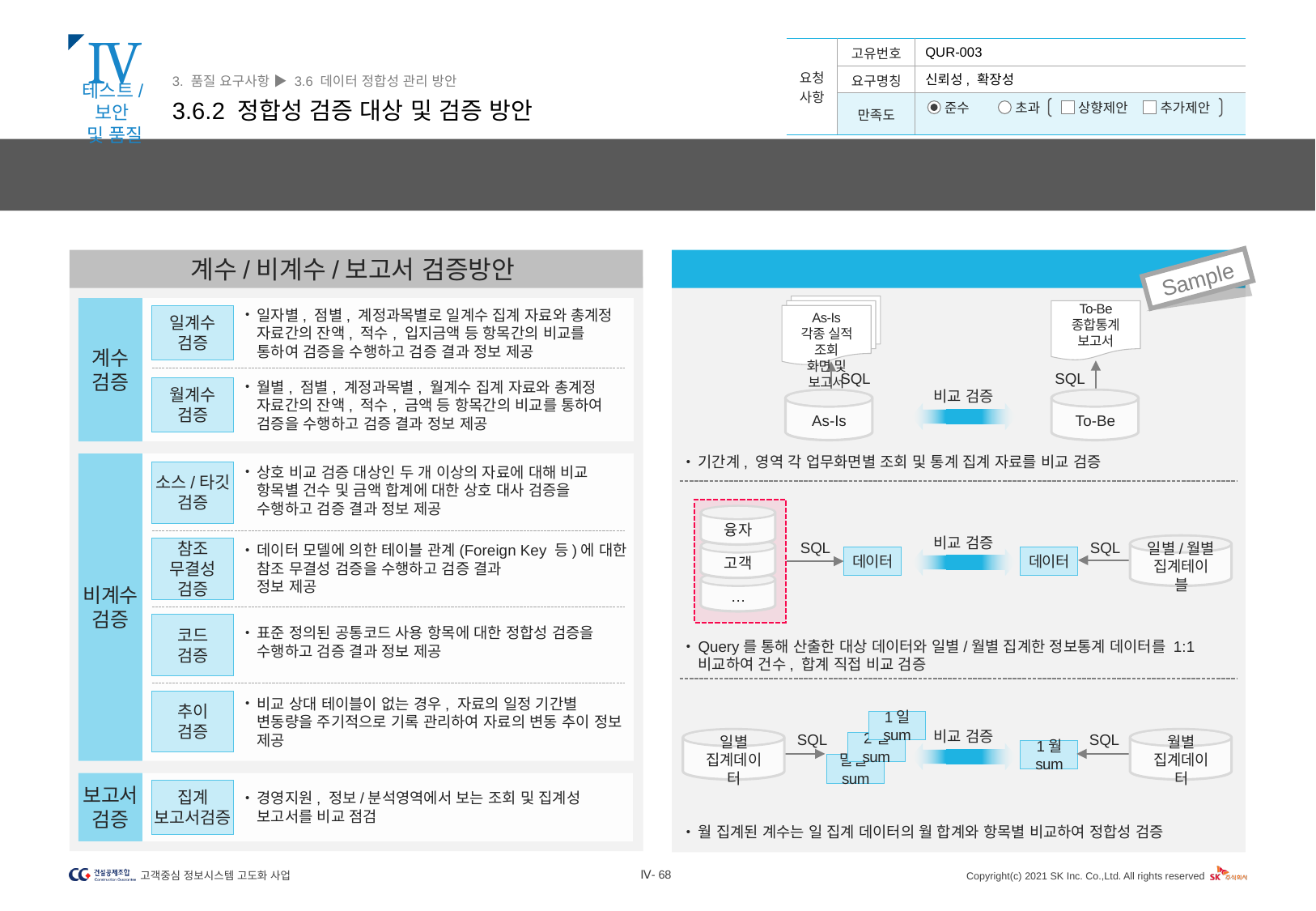

Ⅳ

3. 품질 요구사항 ▶ 3.6 데이터 정합성 관리 방안
3.6.2 정합성 검증 대상 및 검증 방안
QUR-003
신뢰성, 확장성
테스트/보안
및 품질

데이터 정합성 보장을 위해 다양한 방법의 비교, 대사를 통해 데이터를 점검합니다.
계수/비계수/보고서 검증방안

주요 속성별 데이터 검증 방안(예시)

Sample

As-Is
각종 실적 조회
화면 및 보고서
To-Be
종합통계
보고서
SQL
SQL

As-Is

To-Be

계수
검증
일계수
검증
일자별, 점별, 계정과목별로 일계수 집계 자료와 총계정 자료간의 잔액, 적수, 입지금액 등 항목간의 비교를 통하여 검증을 수행하고 검증 결과 정보 제공
월계수
검증
비교 검증

월별, 점별, 계정과목별, 월계수 집계 자료와 총계정 자료간의 잔액, 적수, 금액 등 항목간의 비교를 통하여 검증을 수행하고 검증 결과 정보 제공
기간계, 영역 각 업무화면별 조회 및 통계 집계 자료를 비교 검증

비계수 검증
소스/타깃
검증
상호 비교 검증 대상인 두 개 이상의 자료에 대해 비교 항목별 건수 및 금액 합계에 대한 상호 대사 검증을 수행하고 검증 결과 정보 제공

융자

고객

…
비교 검증

일별/월별
집계테이블
SQL
SQL
참조
무결성
검증
데이터
데이터
데이터 모델에 의한 테이블 관계(Foreign Key 등)에 대한 참조 무결성 검증을 수행하고 검증 결과
정보 제공
코드
검증
표준 정의된 공통코드 사용 항목에 대한 정합성 검증을 수행하고 검증 결과 정보 제공
Query를 통해 산출한 대상 데이터와 일별/월별 집계한 정보통계 데이터를 1:1 비교하여 건수, 합계 직접 비교 검증
추이
검증
비교 상대 테이블이 없는 경우, 자료의 일정 기간별 변동량을 주기적으로 기록 관리하여 자료의 변동 추이 정보 제공
1일 sum
2일 sum
말일sum
비교 검증

일별
집계데이터

월별
집계데이터
SQL
SQL
1월 sum

보고서 검증
집계
보고서검증
경영지원, 정보/분석영역에서 보는 조회 및 집계성 보고서를 비교 점검
월 집계된 계수는 일 집계 데이터의 월 합계와 항목별 비교하여 정합성 검증